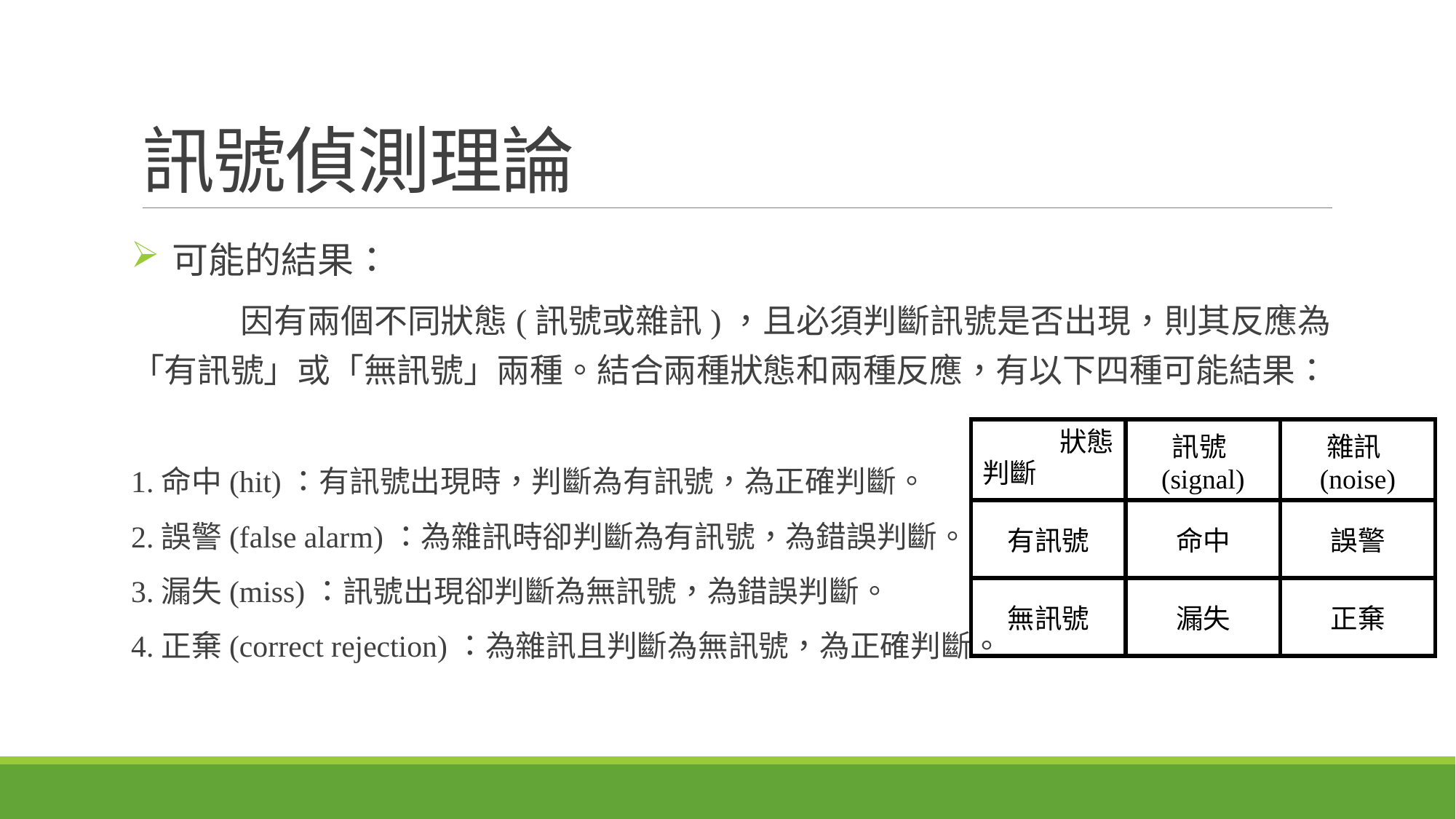

# 訊號偵測理論
可能的結果：
	因有兩個不同狀態(訊號或雜訊)，且必須判斷訊號是否出現，則其反應為「有訊號」或「無訊號」兩種。結合兩種狀態和兩種反應，有以下四種可能結果：

1.命中(hit)：有訊號出現時，判斷為有訊號，為正確判斷。
2.誤警(false alarm)：為雜訊時卻判斷為有訊號，為錯誤判斷。
3.漏失(miss)：訊號出現卻判斷為無訊號，為錯誤判斷。
4.正棄(correct rejection)：為雜訊且判斷為無訊號，為正確判斷。

|  | 訊號(signal) | 雜訊(noise) |
| --- | --- | --- |
| 有訊號 | 命中 | 誤警 |
| 無訊號 | 漏失 | 正棄 |
狀態
判斷